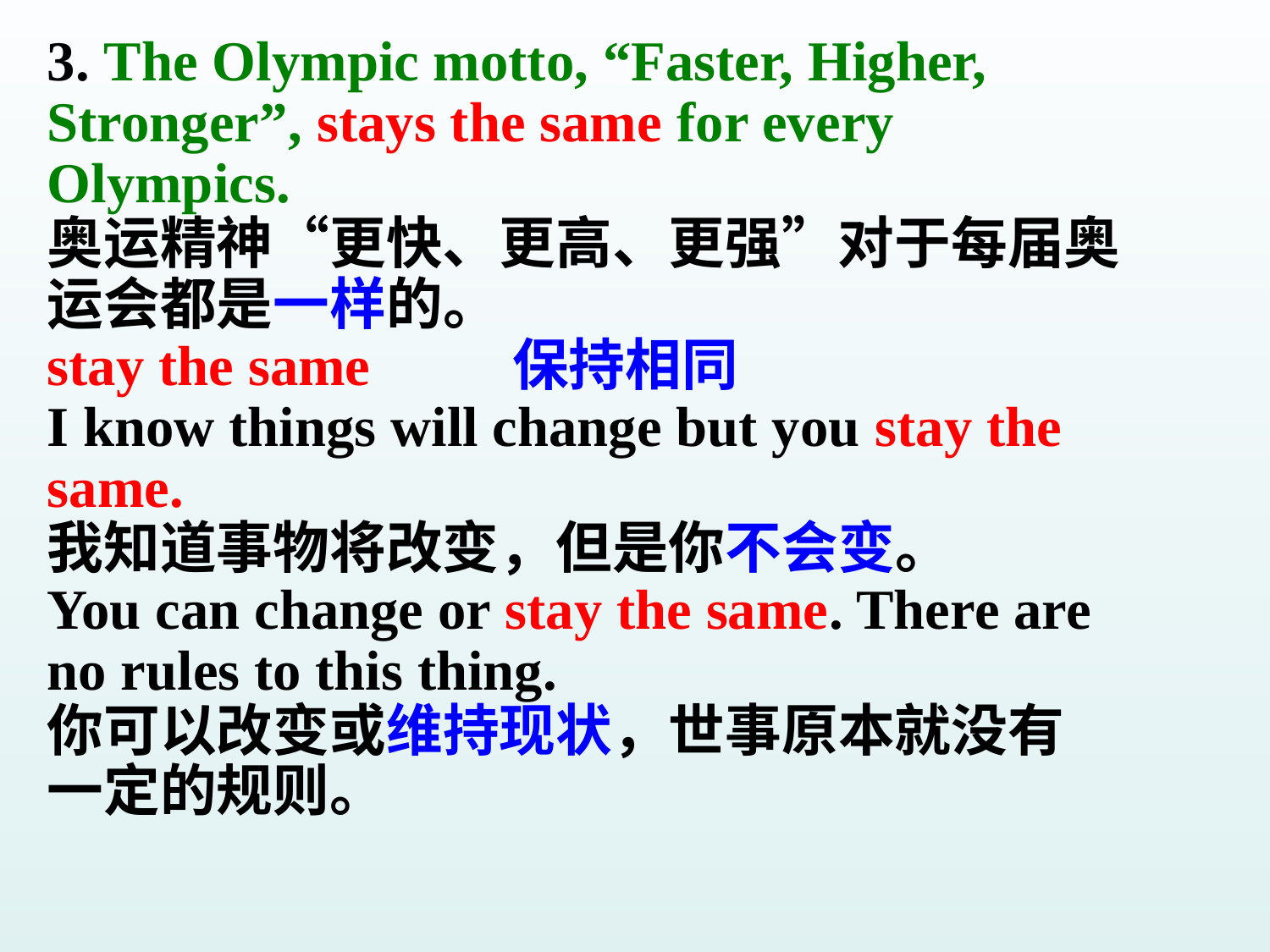

3. The Olympic motto, “Faster, Higher,
Stronger”, stays the same for every
Olympics.
奥运精神“更快、更高、更强”对于每届奥
运会都是一样的。
stay the same         保持相同
I know things will change but you stay the
same.
我知道事物将改变，但是你不会变。
You can change or stay the same. There are
no rules to this thing.
你可以改变或维持现状，世事原本就没有
一定的规则。